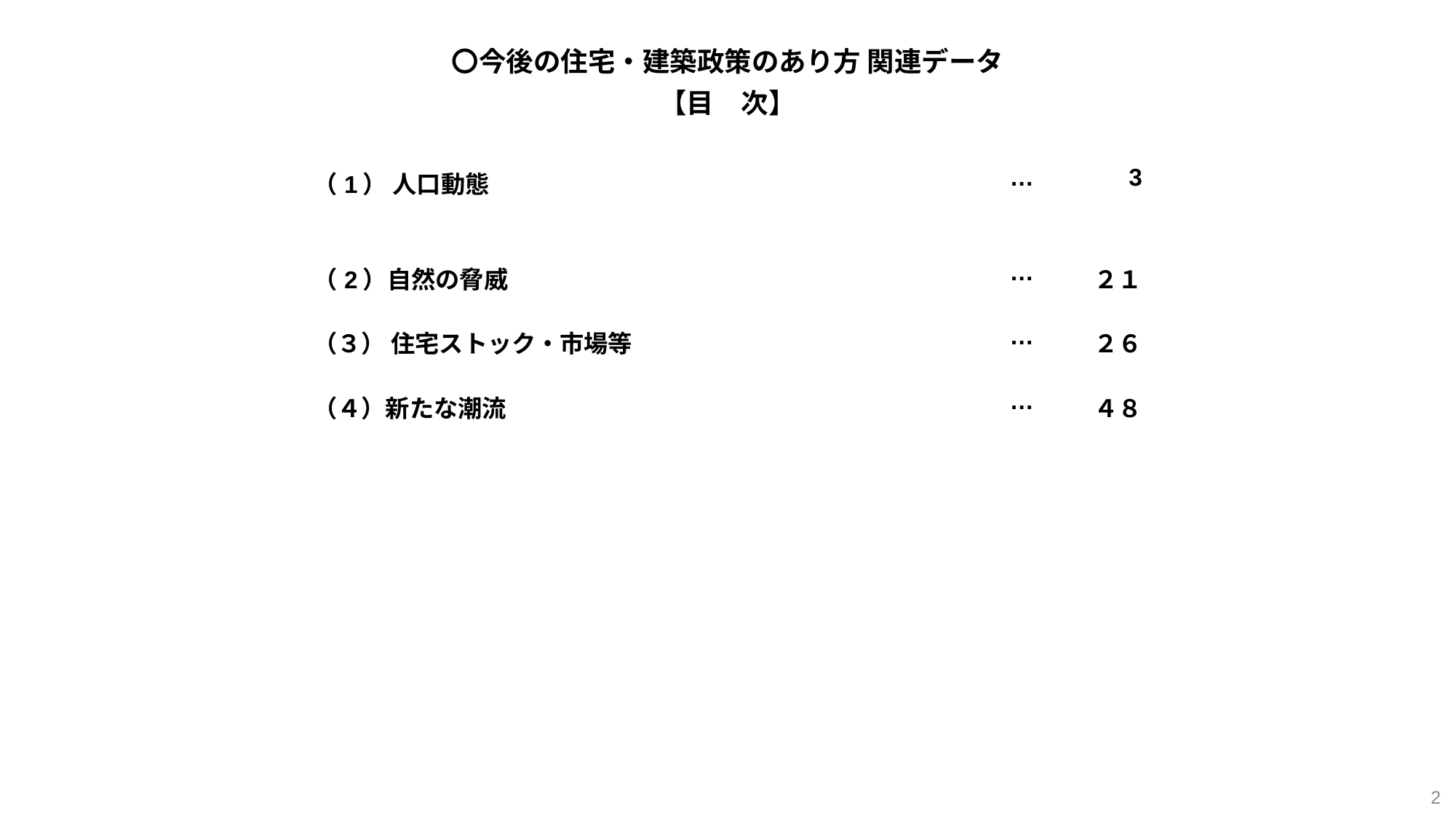

〇今後の住宅・建築政策のあり方 関連データ
【目　次】

| （1） 人口動態 | … | 3 |
| --- | --- | --- |
| （2）自然の脅威 | … | ２１ |
| （３） 住宅ストック・市場等 | … | ２６ |
| （４）新たな潮流 | … | ４８ |
|  |  |  |
2